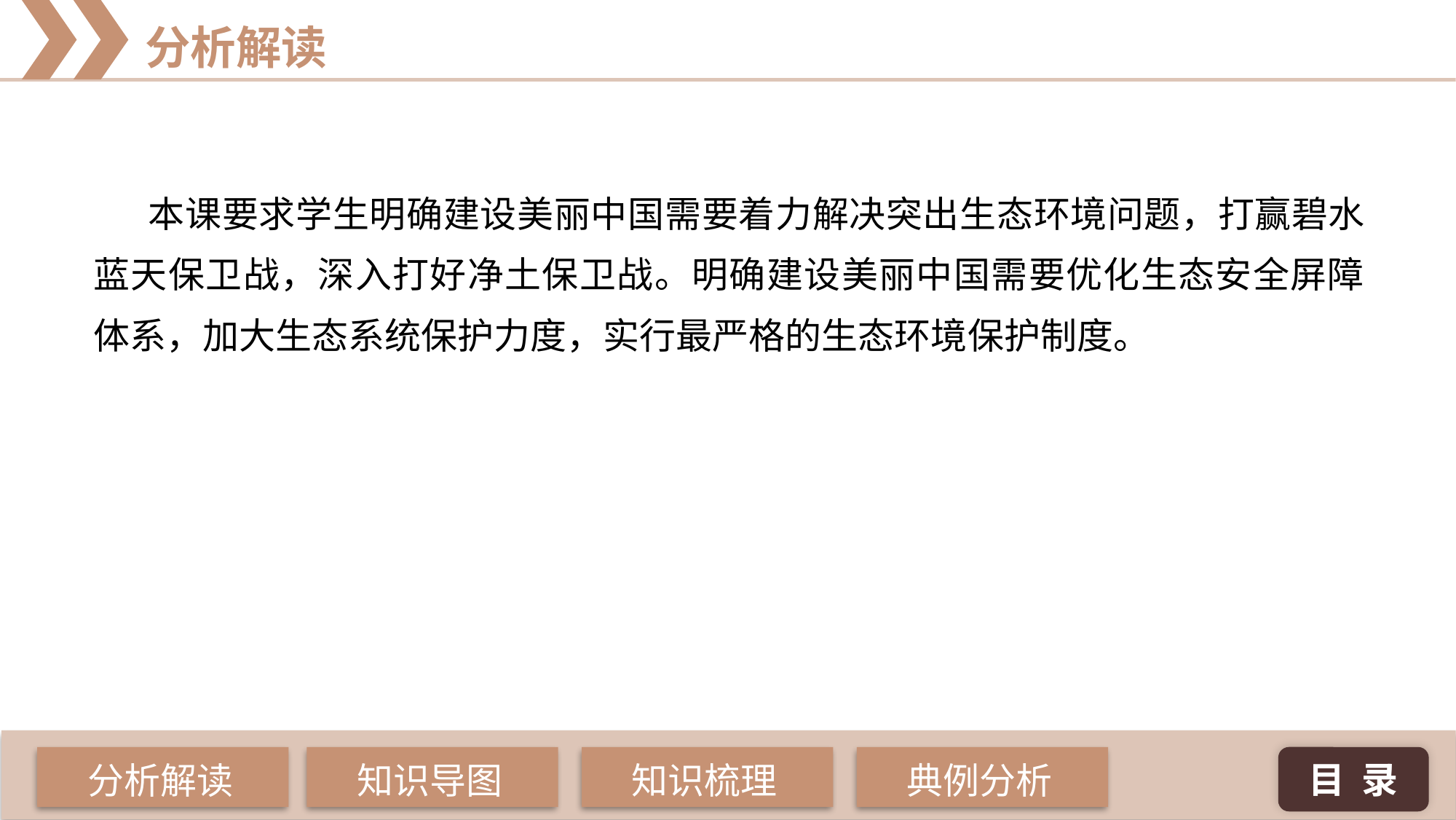

本课要求学生明确建设美丽中国需要着力解决突出生态环境问题，打赢碧水蓝天保卫战，深入打好净土保卫战。明确建设美丽中国需要优化生态安全屏障体系，加大生态系统保护力度，实行最严格的生态环境保护制度。